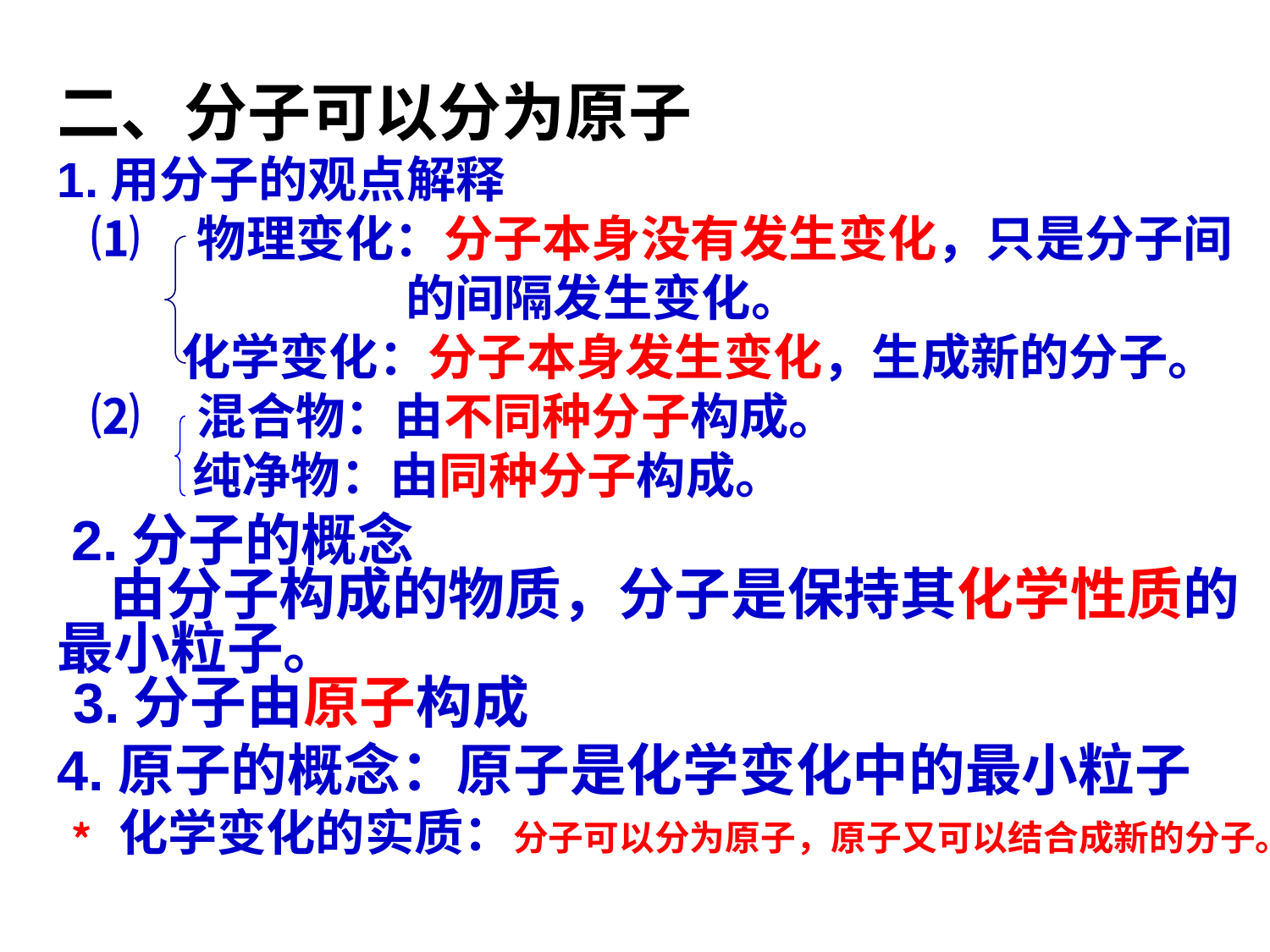

二、分子可以分为原子
1.用分子的观点解释
   ⑴    物理变化：分子本身没有发生变化，只是分子间
                              的间隔发生变化。
          化学变化：分子本身发生变化，生成新的分子。
   ⑵    混合物：由不同种分子构成。
           纯净物：由同种分子构成。
 2.分子的概念
   由分子构成的物质，分子是保持其化学性质的最小粒子。
 3.分子由原子构成
4.原子的概念：原子是化学变化中的最小粒子
﹡化学变化的实质：分子可以分为原子，原子又可以结合成新的分子。